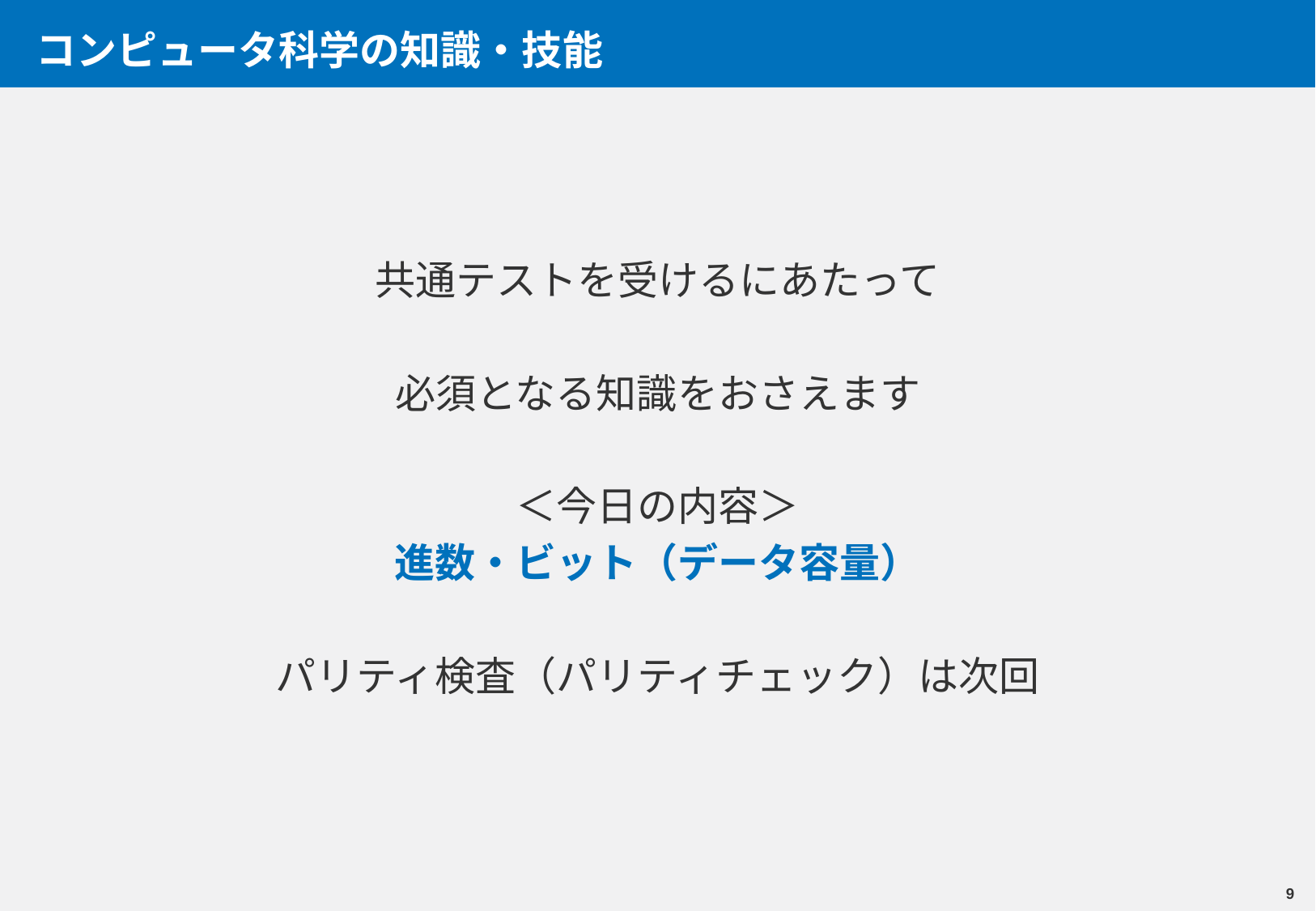

# コンピュータ科学の知識・技能

共通テストを受けるにあたって

必須となる知識をおさえます

＜今日の内容＞
進数・ビット（データ容量）

パリティ検査（パリティチェック）は次回

9